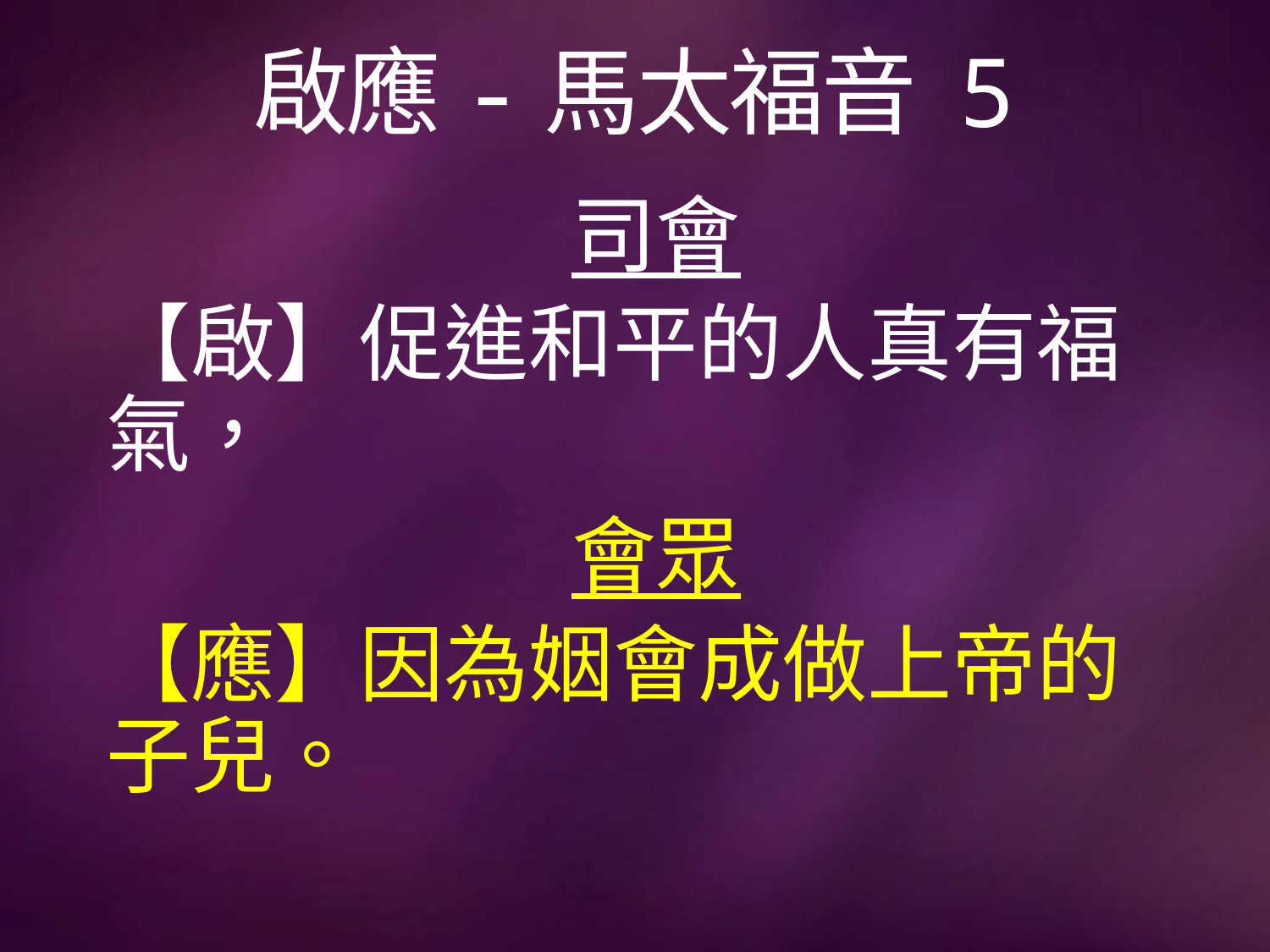

# 啟應-馬太福音 5
司會
【啟】促進和平的人真有福氣，

會眾
【應】因為姻會成做上帝的子兒。